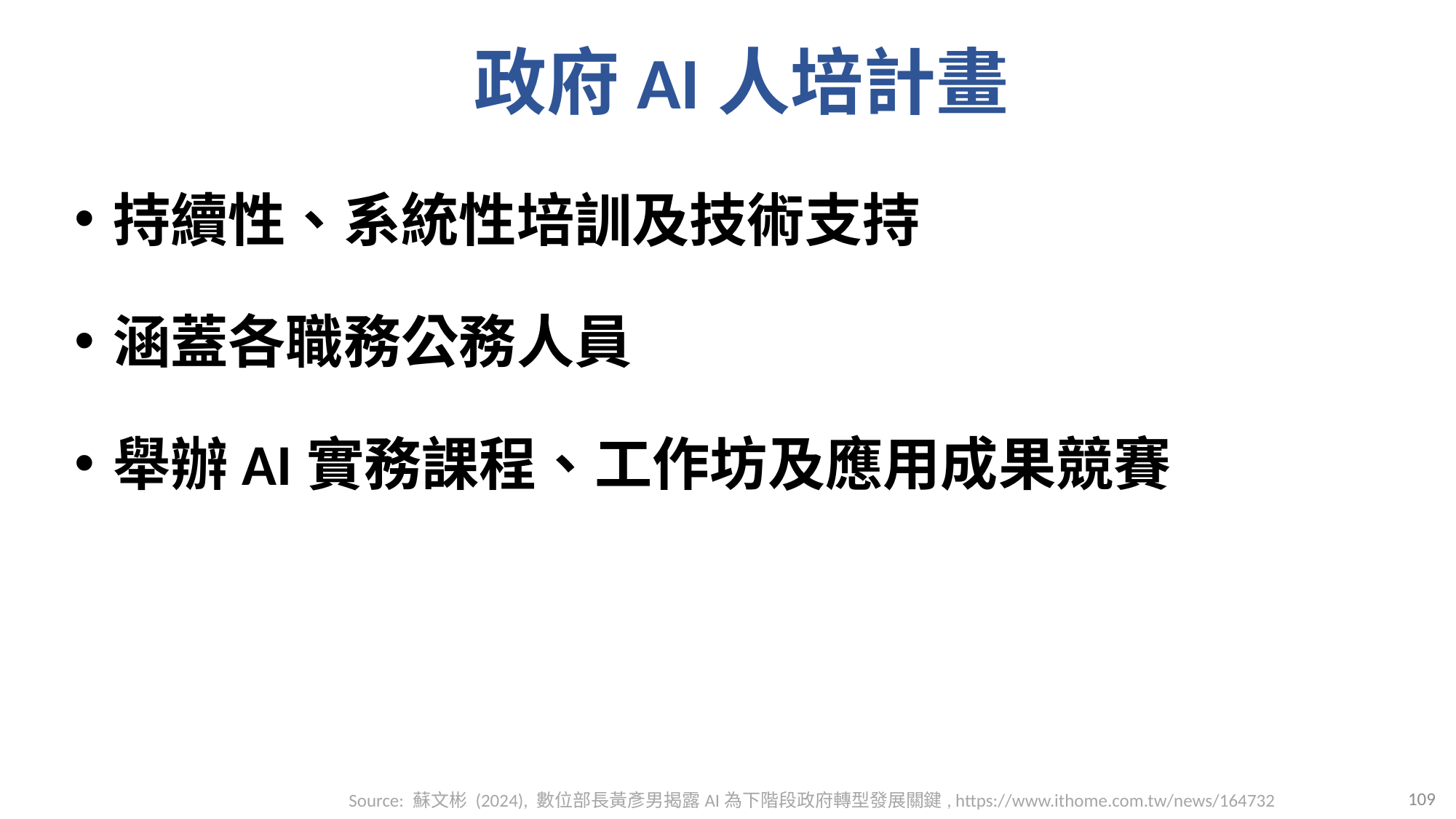

# 政府AI人培計畫
持續性、系統性培訓及技術支持
涵蓋各職務公務人員
舉辦AI實務課程、工作坊及應用成果競賽
Source: 蘇文彬 (2024), 數位部長黃彥男揭露AI為下階段政府轉型發展關鍵, https://www.ithome.com.tw/news/164732
109